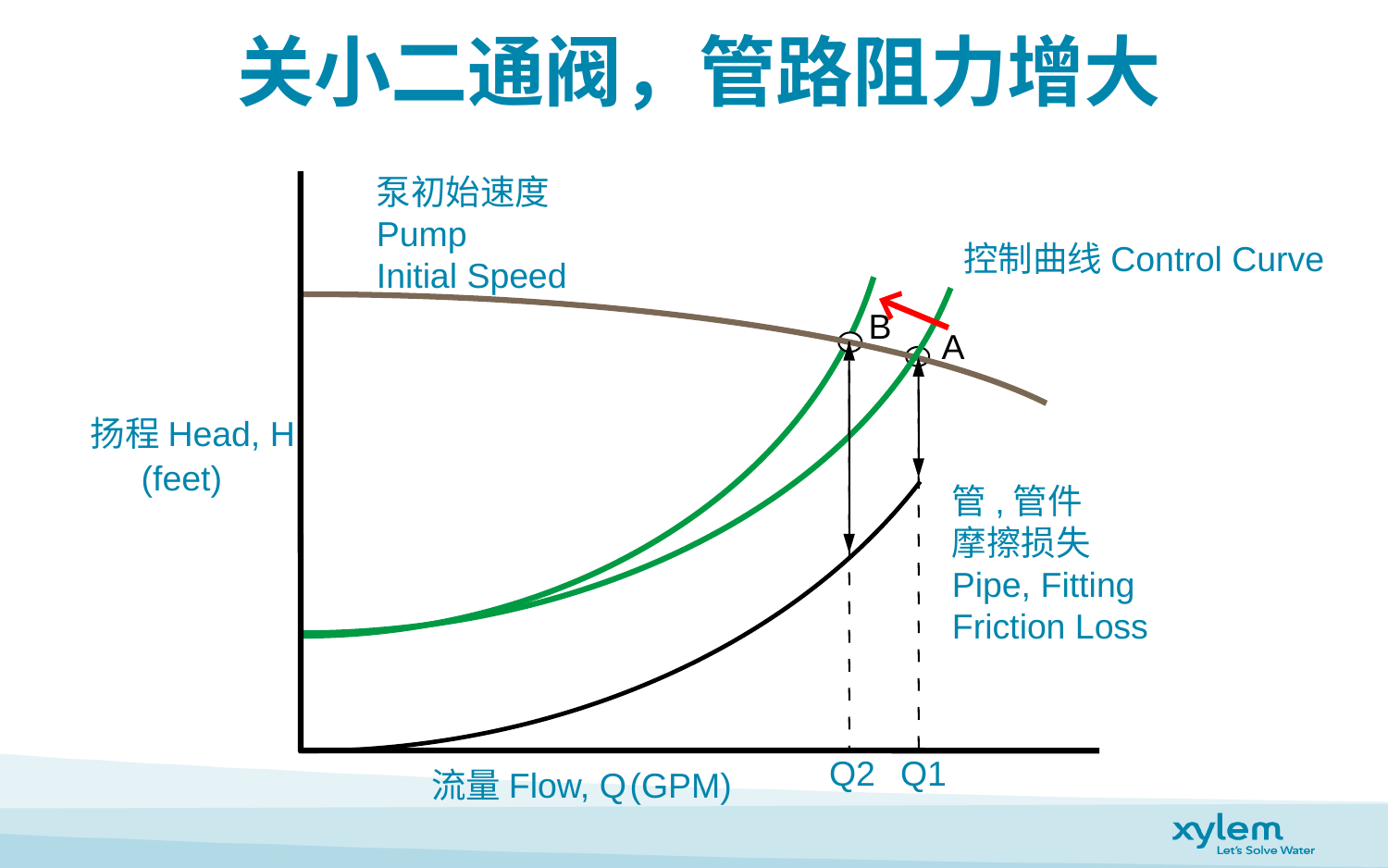

# 关小二通阀，管路阻力增大

泵初始速度
Pump
Initial Speed

控制曲线Control Curve

B
A

扬程Head, H

(feet)

管,管件
摩擦损失
Pipe, Fitting
Friction Loss

Q2
Q1
流量Flow, Q
(GPM)